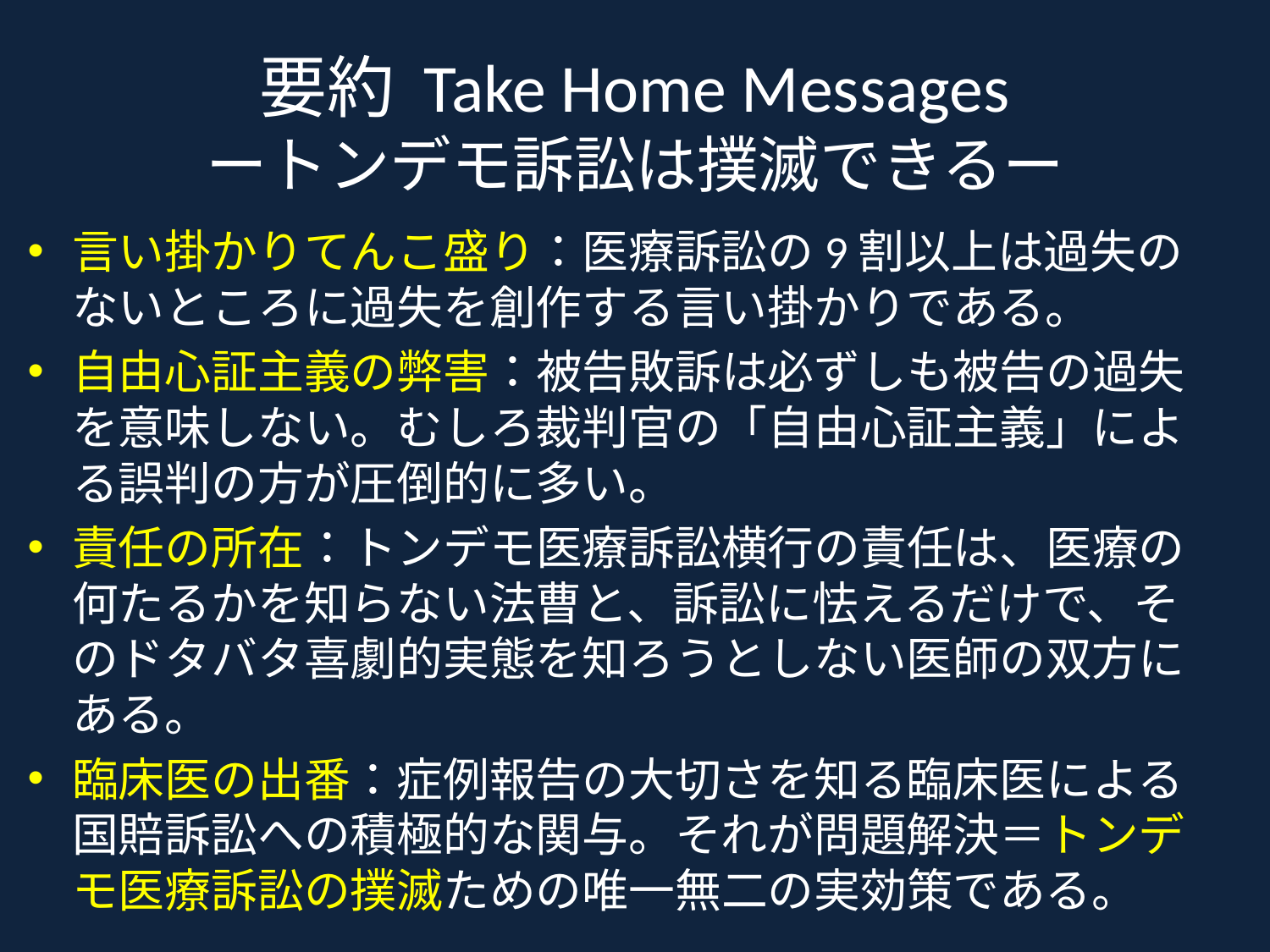

# 要約 Take Home Messages ートンデモ訴訟は撲滅できるー
言い掛かりてんこ盛り：医療訴訟の9割以上は過失のないところに過失を創作する言い掛かりである。
自由心証主義の弊害：被告敗訴は必ずしも被告の過失を意味しない。むしろ裁判官の「自由心証主義」による誤判の方が圧倒的に多い。
責任の所在：トンデモ医療訴訟横行の責任は、医療の何たるかを知らない法曹と、訴訟に怯えるだけで、そのドタバタ喜劇的実態を知ろうとしない医師の双方にある。
臨床医の出番：症例報告の大切さを知る臨床医による国賠訴訟への積極的な関与。それが問題解決＝トンデモ医療訴訟の撲滅ための唯一無二の実効策である。